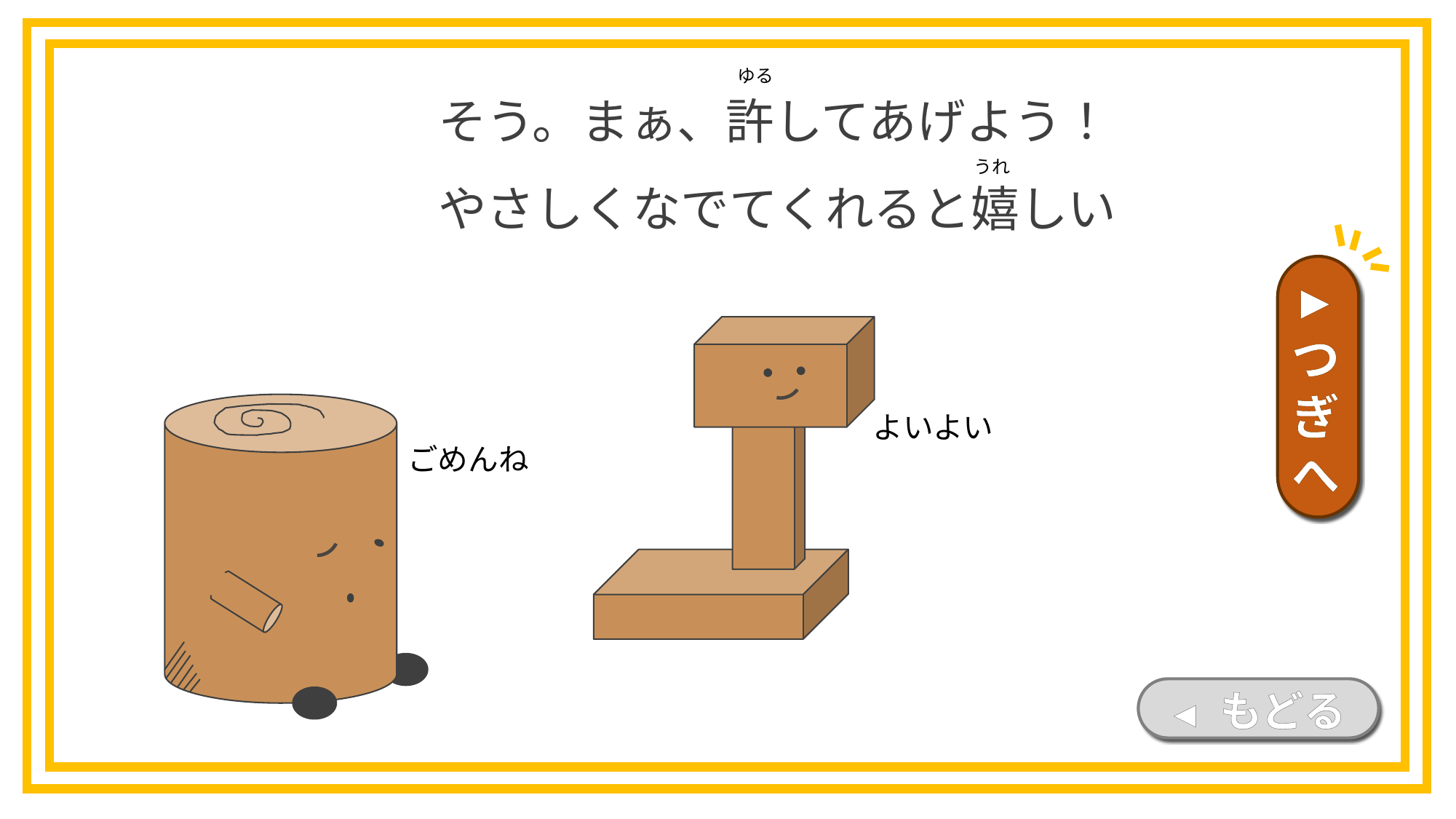

そう。まぁ、許してあげよう！
やさしくなでてくれると嬉しい
ゆる
うれ
►つぎへ

よいよい

ごめんね

◄ もどる